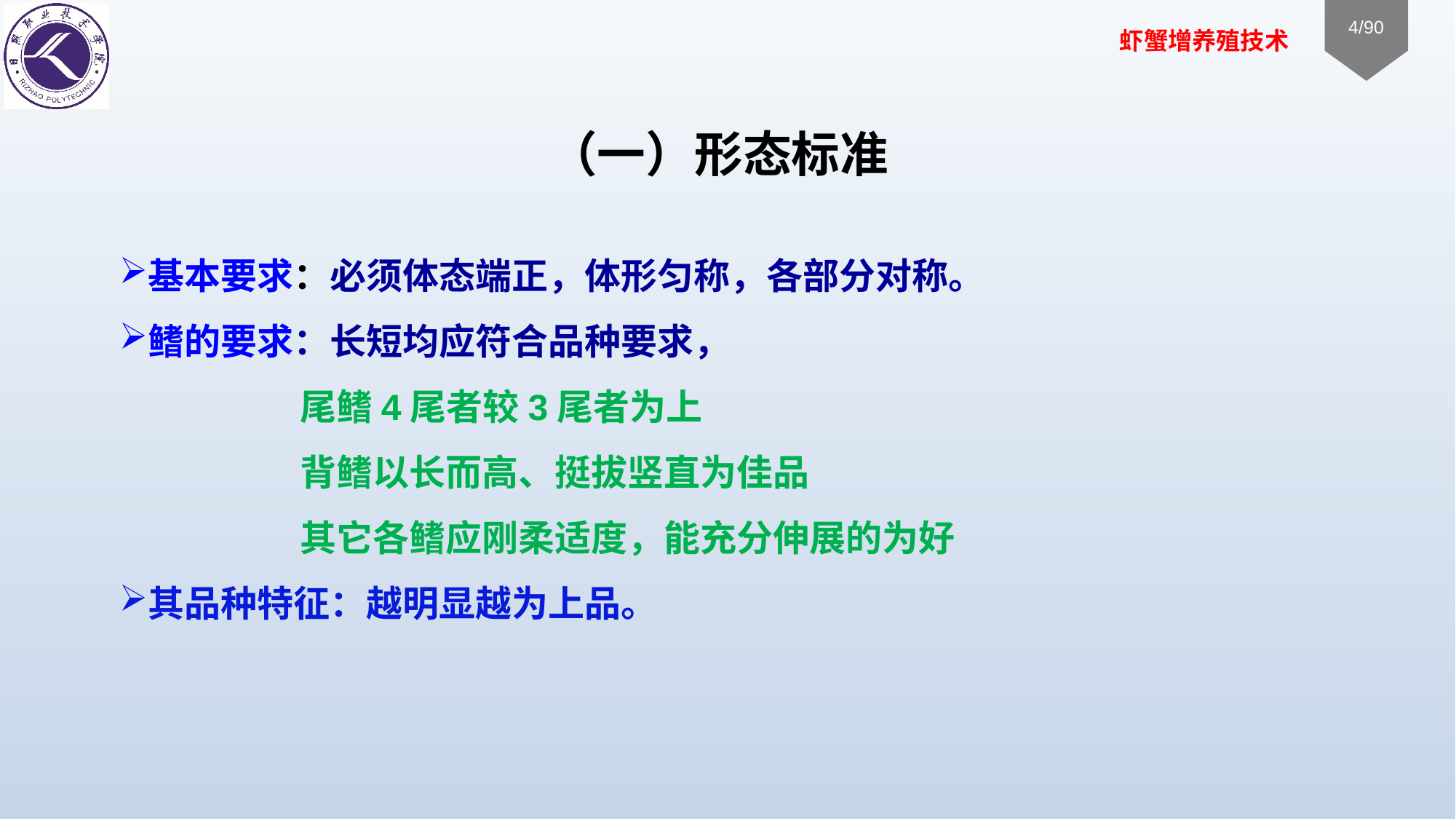

# （一）形态标准
基本要求：必须体态端正，体形匀称，各部分对称。
鳍的要求：长短均应符合品种要求，
                     尾鳍4尾者较3尾者为上
                     背鳍以长而高、挺拔竖直为佳品
                     其它各鳍应刚柔适度，能充分伸展的为好
其品种特征：越明显越为上品。